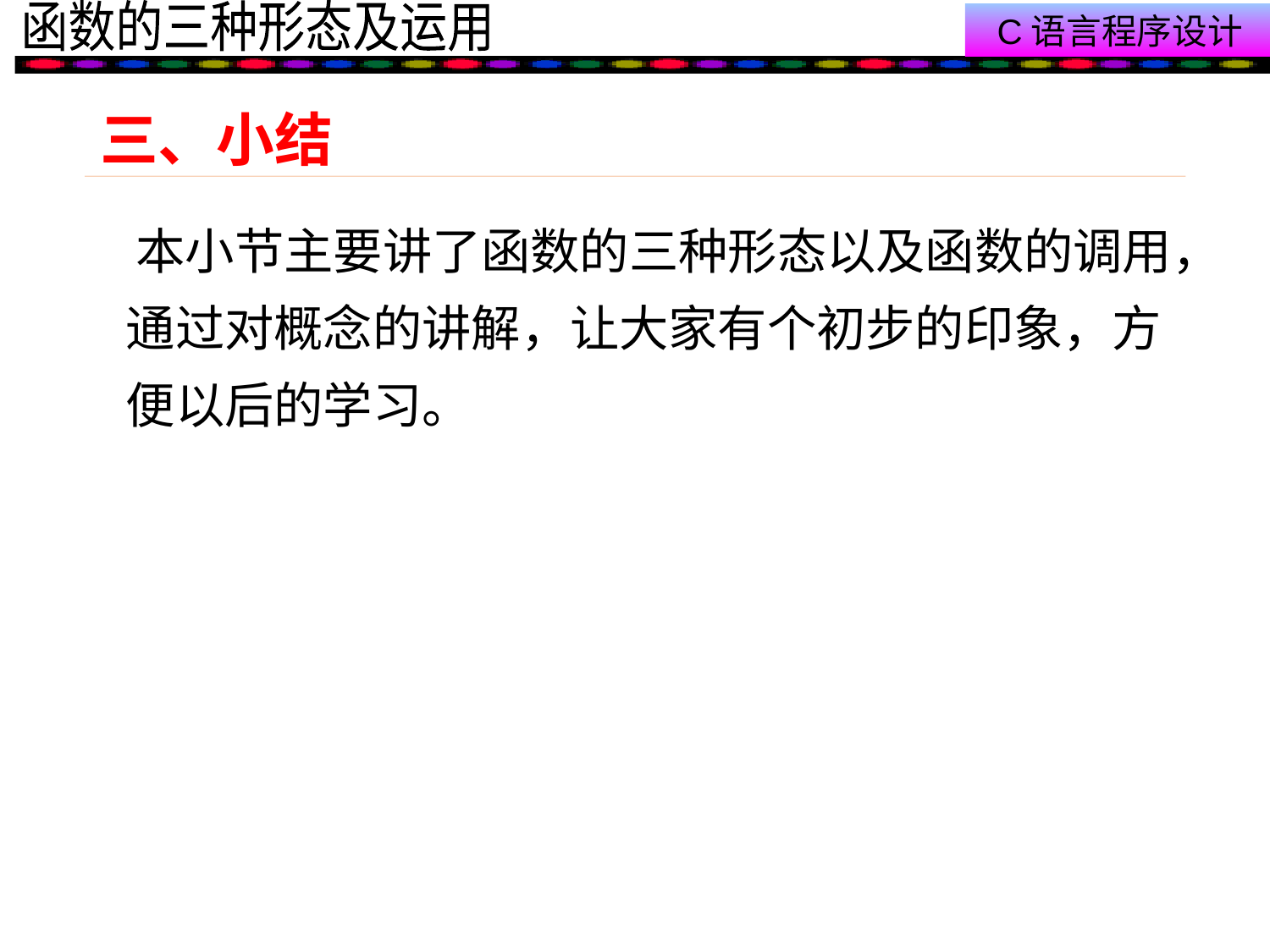

# 三、小结
  本小节主要讲了函数的三种形态以及函数的调用，通过对概念的讲解，让大家有个初步的印象，方便以后的学习。